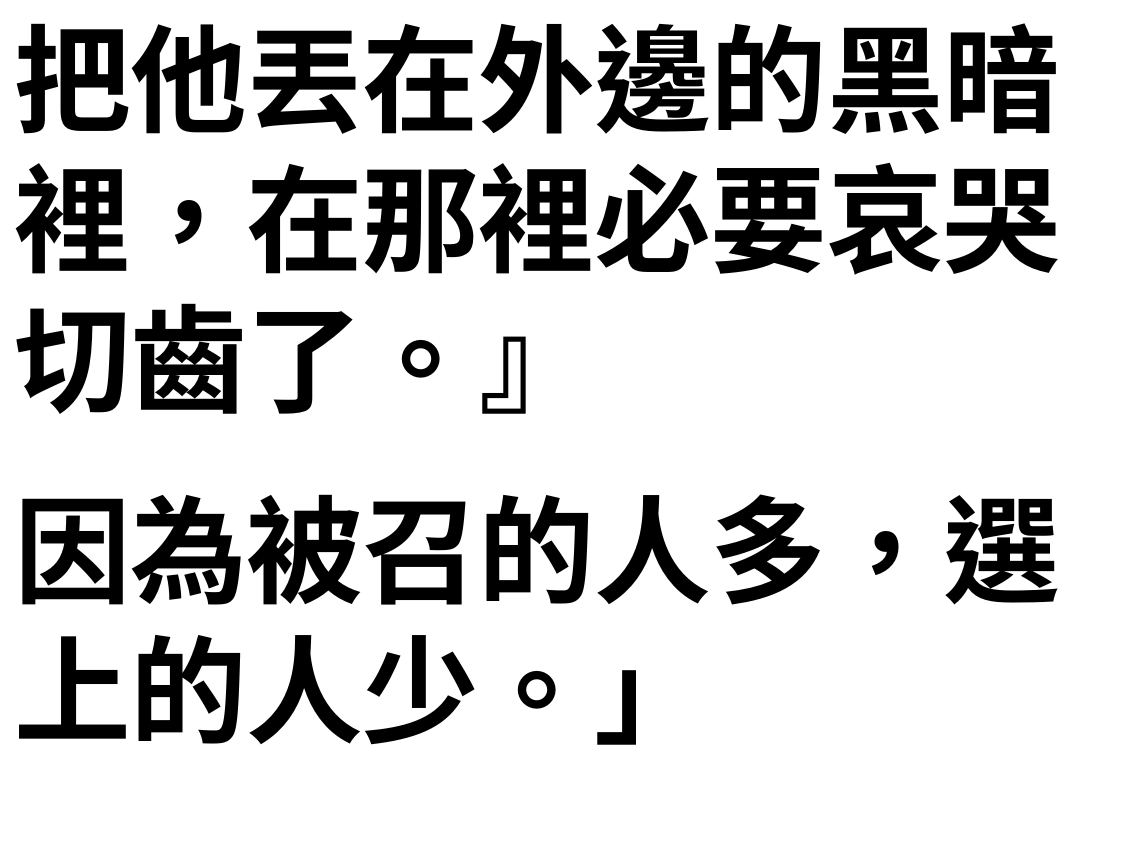

把他丟在外邊的黑暗裡，在那裡必要哀哭切齒了。』

因為被召的人多，選上的人少。」